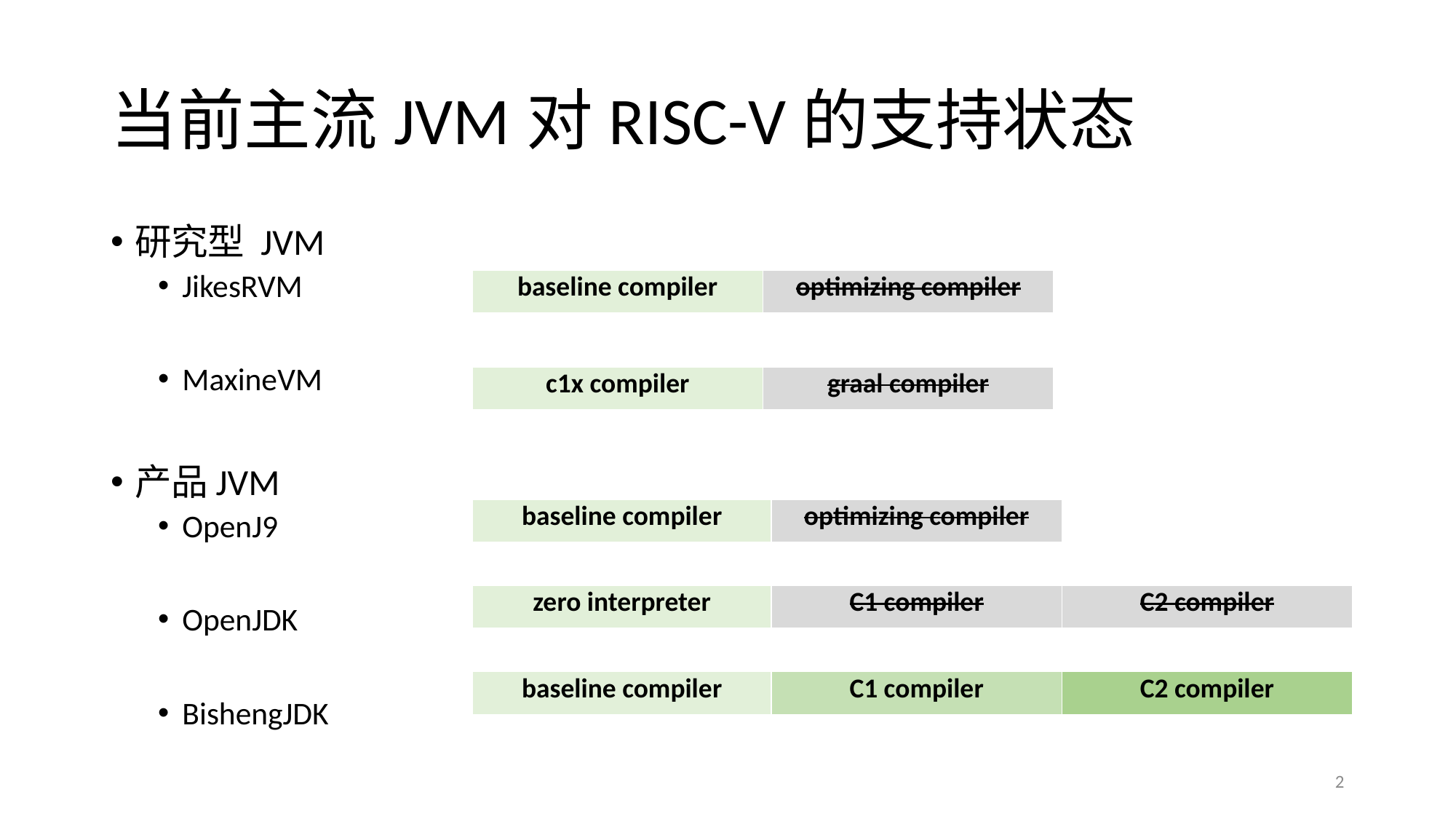

# 当前主流JVM对RISC-V的支持状态
研究型 JVM
JikesRVM

MaxineVM

产品JVM
OpenJ9

OpenJDK

BishengJDK
| baseline compiler | optimizing compiler |
| --- | --- |
| c1x compiler | graal compiler |
| --- | --- |
| baseline compiler | optimizing compiler |
| --- | --- |
| zero interpreter | C1 compiler | C2 compiler |
| --- | --- | --- |
| baseline compiler | C1 compiler | C2 compiler |
| --- | --- | --- |
2